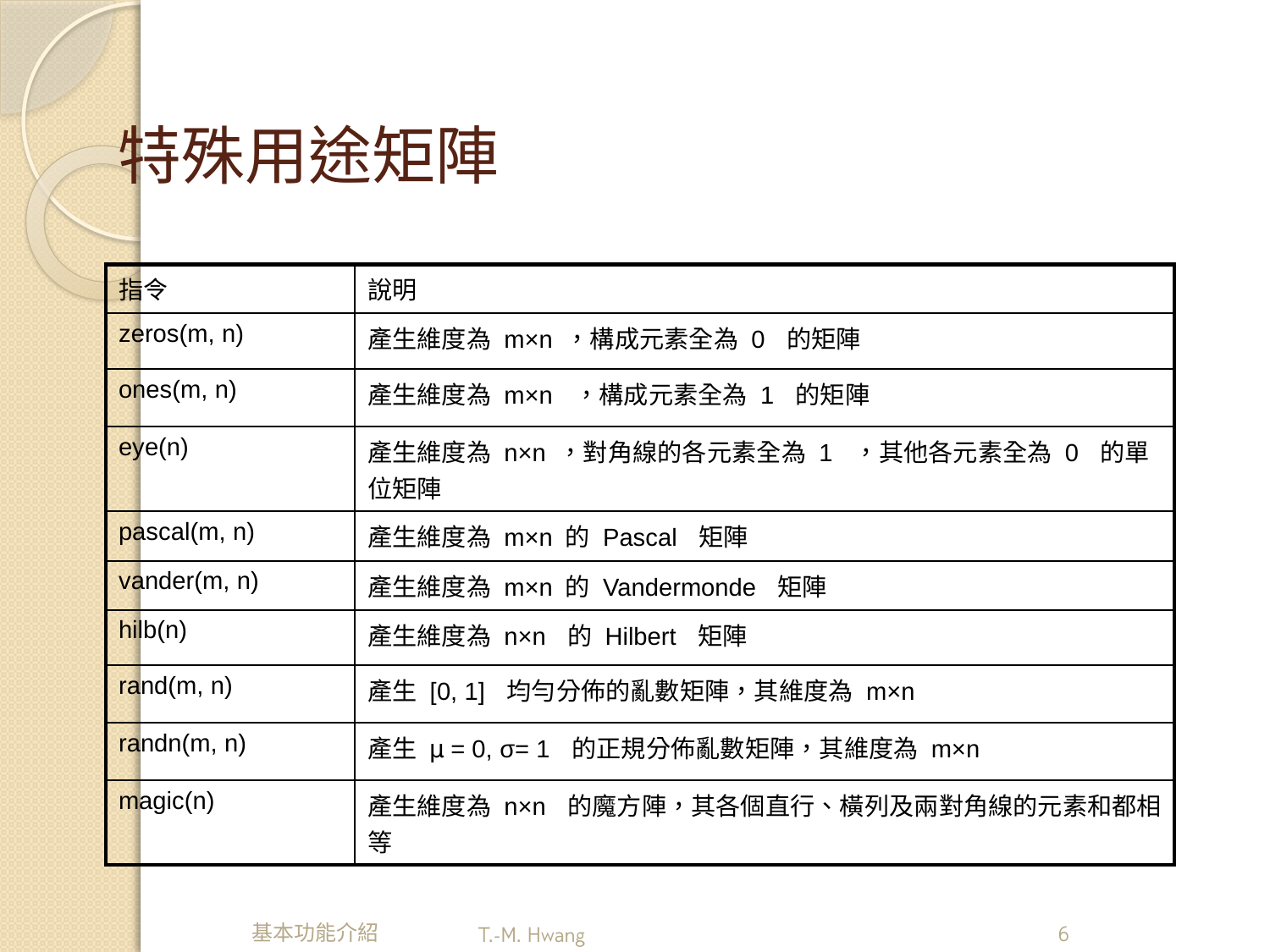

# 特殊用途矩陣
| 指令 | 說明 |
| --- | --- |
| zeros(m, n) | 產生維度為 m×n ，構成元素全為 0 的矩陣 |
| ones(m, n) | 產生維度為 m×n ，構成元素全為 1 的矩陣 |
| eye(n) | 產生維度為 n×n ，對角線的各元素全為 1 ，其他各元素全為 0 的單位矩陣 |
| pascal(m, n) | 產生維度為 m×n 的 Pascal 矩陣 |
| vander(m, n) | 產生維度為 m×n 的 Vandermonde 矩陣 |
| hilb(n) | 產生維度為 n×n 的 Hilbert 矩陣 |
| rand(m, n) | 產生 [0, 1] 均勻分佈的亂數矩陣，其維度為 m×n |
| randn(m, n) | 產生 µ = 0, σ= 1 的正規分佈亂數矩陣，其維度為 m×n |
| magic(n) | 產生維度為 n×n 的魔方陣，其各個直行、橫列及兩對角線的元素和都相等 |
基本功能介紹
6
T.-M. Hwang